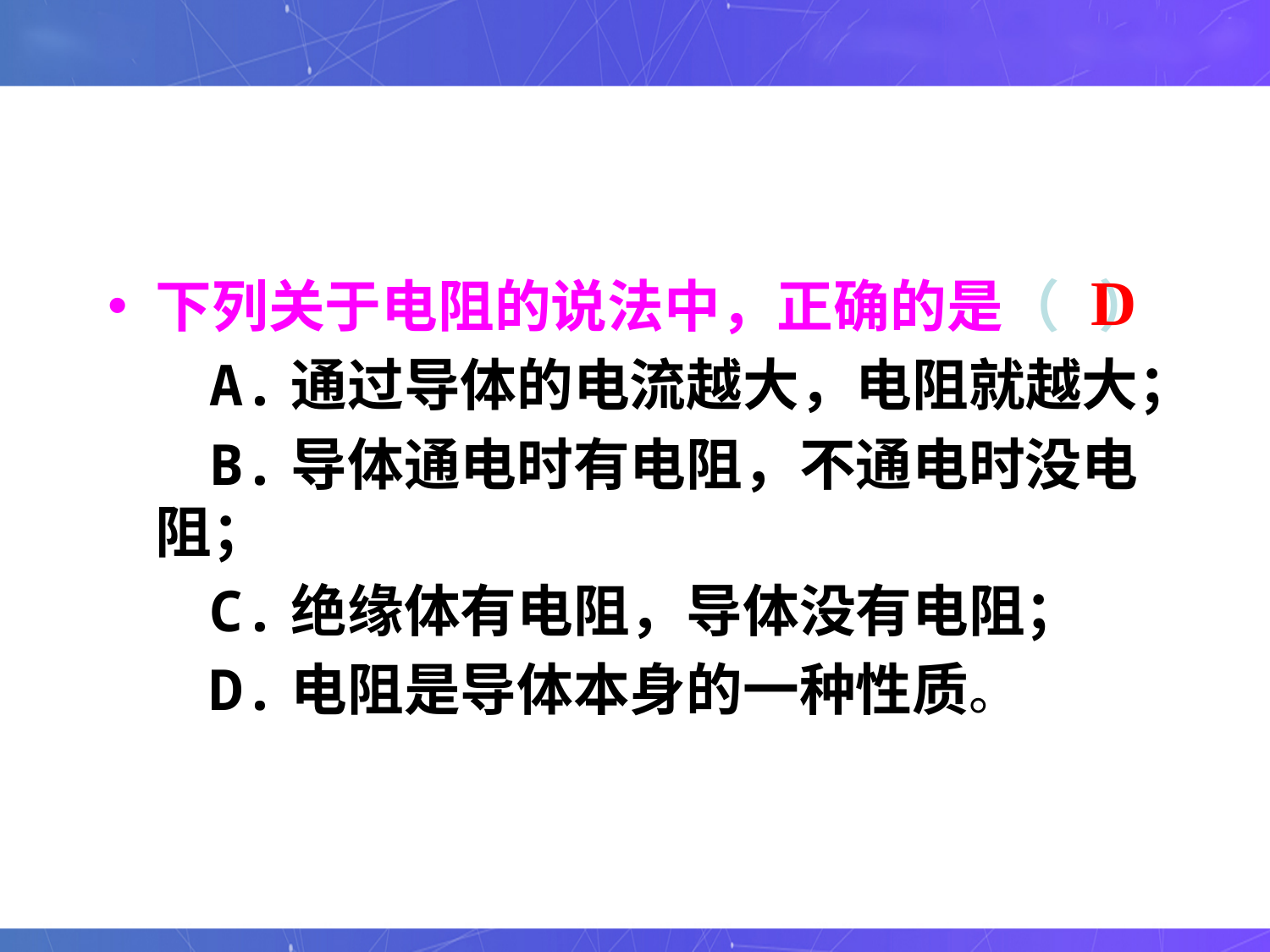

D
下列关于电阻的说法中，正确的是（   ）
   A.通过导体的电流越大，电阻就越大；
   B.导体通电时有电阻，不通电时没电阻；
   C.绝缘体有电阻，导体没有电阻；
   D.电阻是导体本身的一种性质。